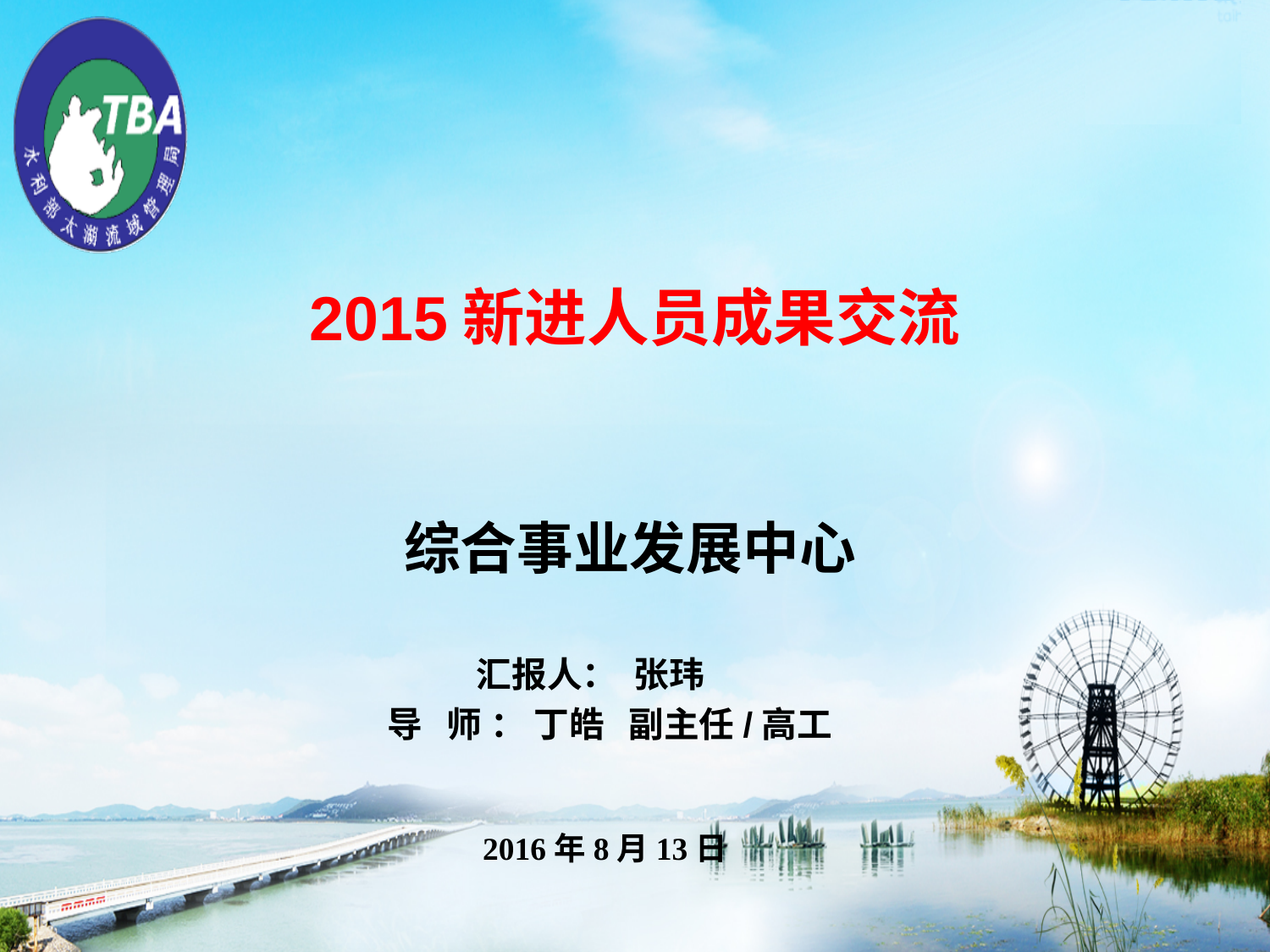

# 2015新进人员成果交流
综合事业发展中心
          汇报人：  张玮
导   师 ： 丁皓   副主任/高工
2016年8月13日